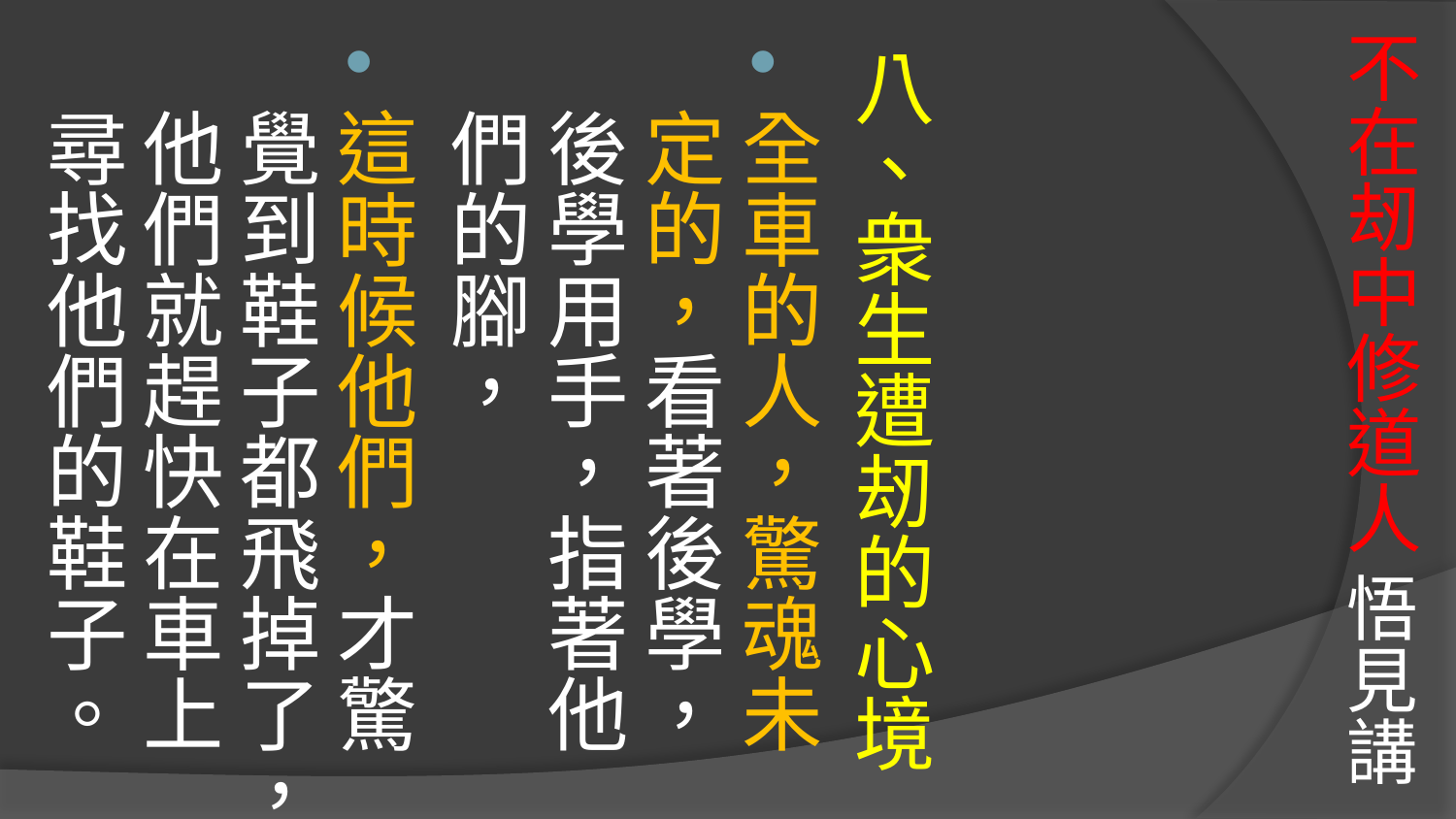

# 不在刼中修道人 悟見講
八、衆生遭刼的心境
全車的人，驚魂未定的，看著後學，後學用手，指著他們的腳，
這時候他們，才驚覺到鞋子都飛掉了，他們就趕快在車上尋找他們的鞋子。